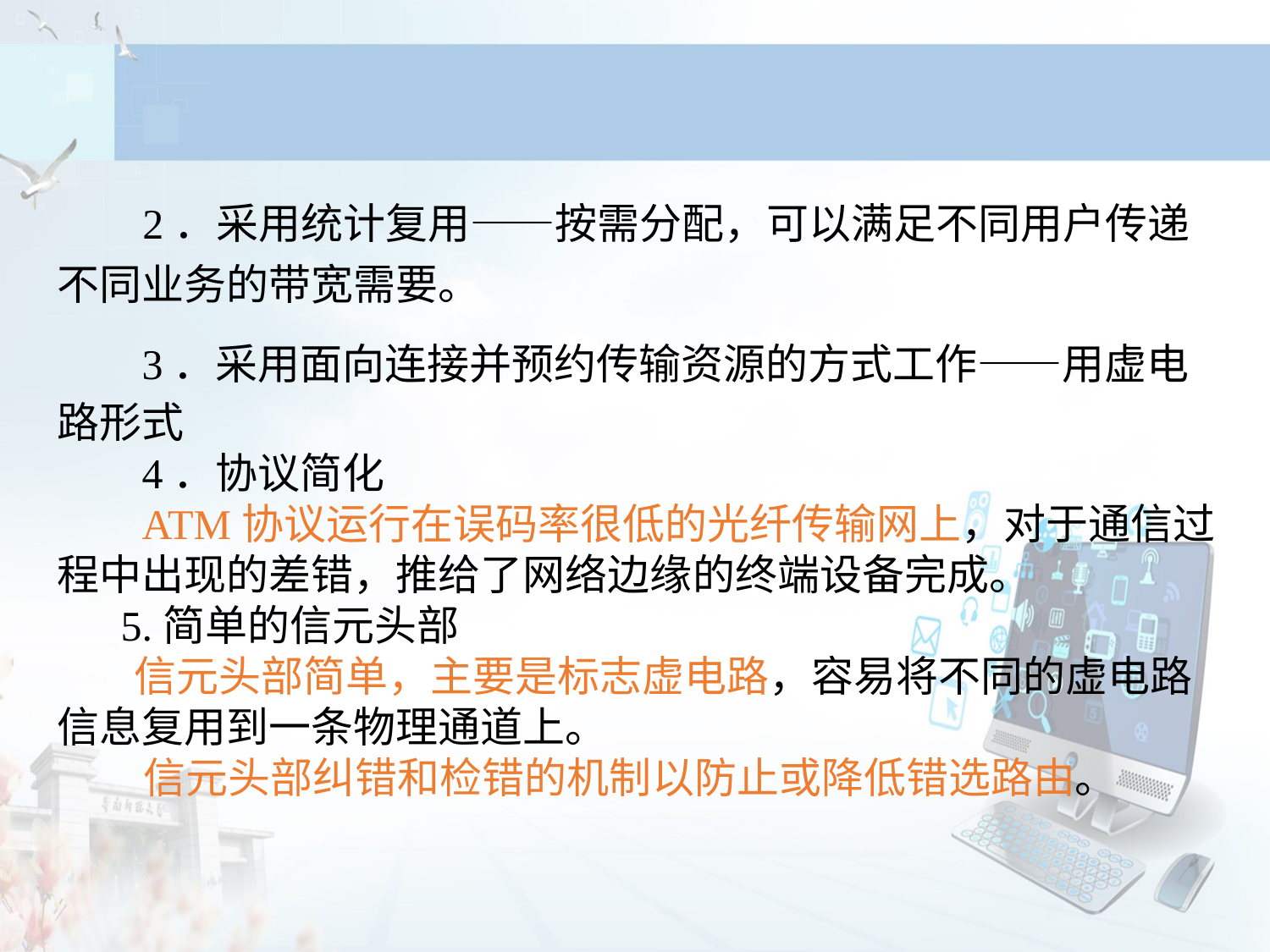

2．采用统计复用——按需分配，可以满足不同用户传递不同业务的带宽需要。
        3．采用面向连接并预约传输资源的方式工作——用虚电路形式
        4．协议简化
        ATM协议运行在误码率很低的光纤传输网上，对于通信过程中出现的差错，推给了网络边缘的终端设备完成。
      5.简单的信元头部
       信元头部简单，主要是标志虚电路，容易将不同的虚电路信息复用到一条物理通道上。
        信元头部纠错和检错的机制以防止或降低错选路由。